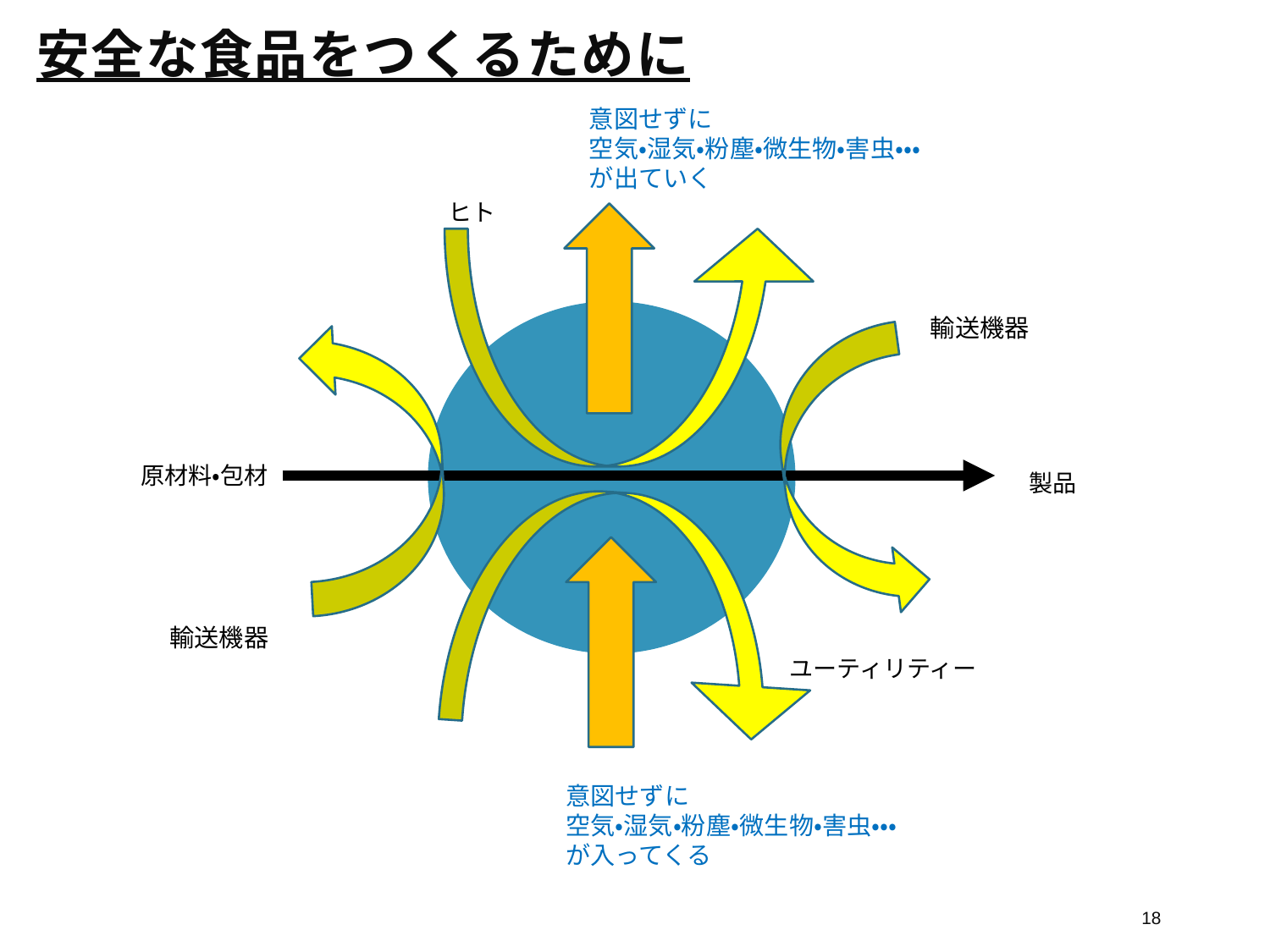

安全な食品をつくるために
意図せずに
空気・湿気・粉塵・微生物・害虫・・・
が出ていく
ヒト

輸送機器

原材料・包材
製品

輸送機器
ユーティリティー
意図せずに
空気・湿気・粉塵・微生物・害虫・・・
が入ってくる
18